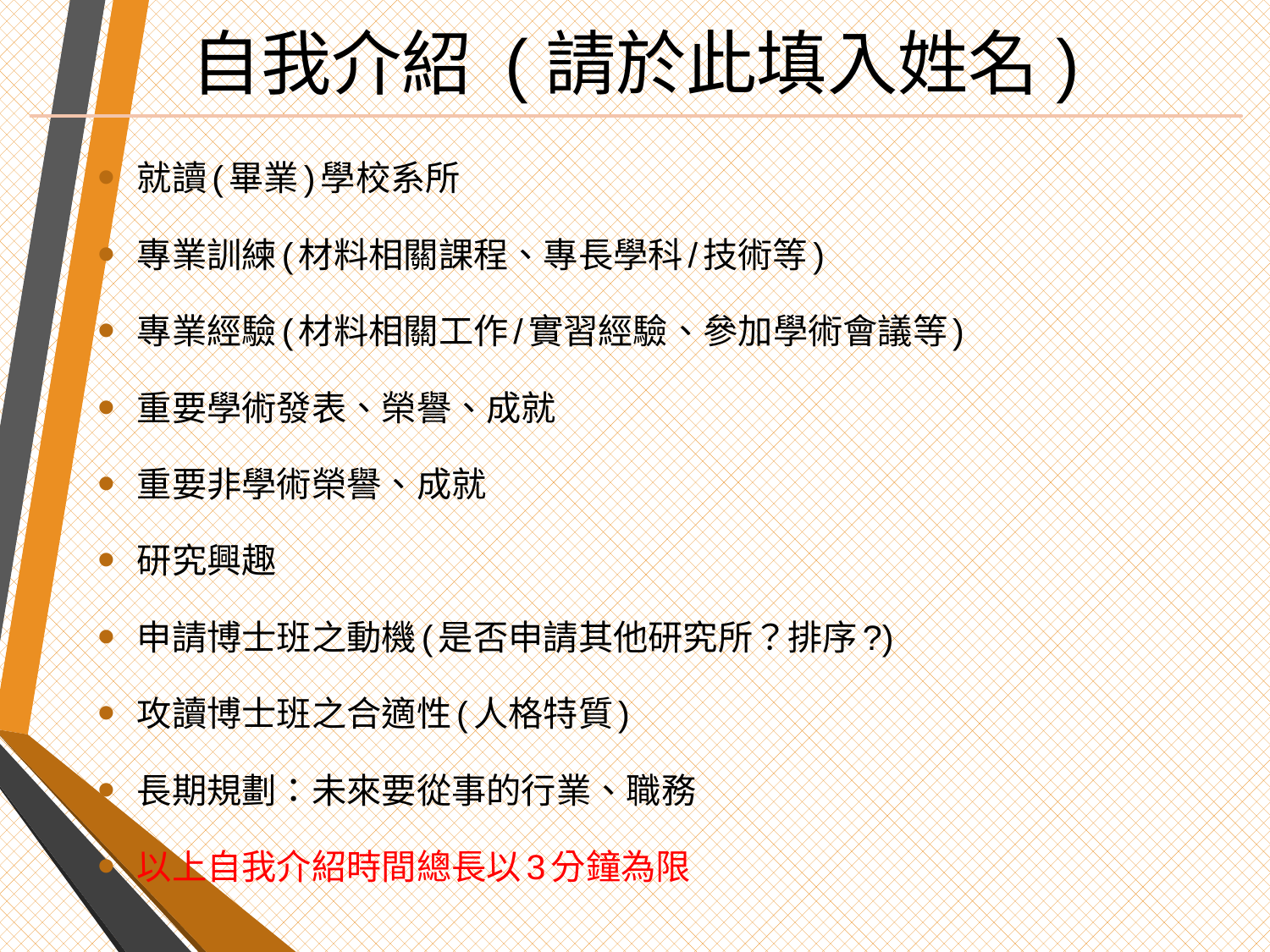

# 自我介紹 (請於此填入姓名)
就讀(畢業)學校系所
專業訓練(材料相關課程、專長學科/技術等)
專業經驗(材料相關工作/實習經驗、參加學術會議等)
重要學術發表、榮譽、成就
重要非學術榮譽、成就
研究興趣
申請博士班之動機(是否申請其他研究所？排序?)
攻讀博士班之合適性(人格特質)
長期規劃：未來要從事的行業、職務
以上自我介紹時間總長以3分鐘為限